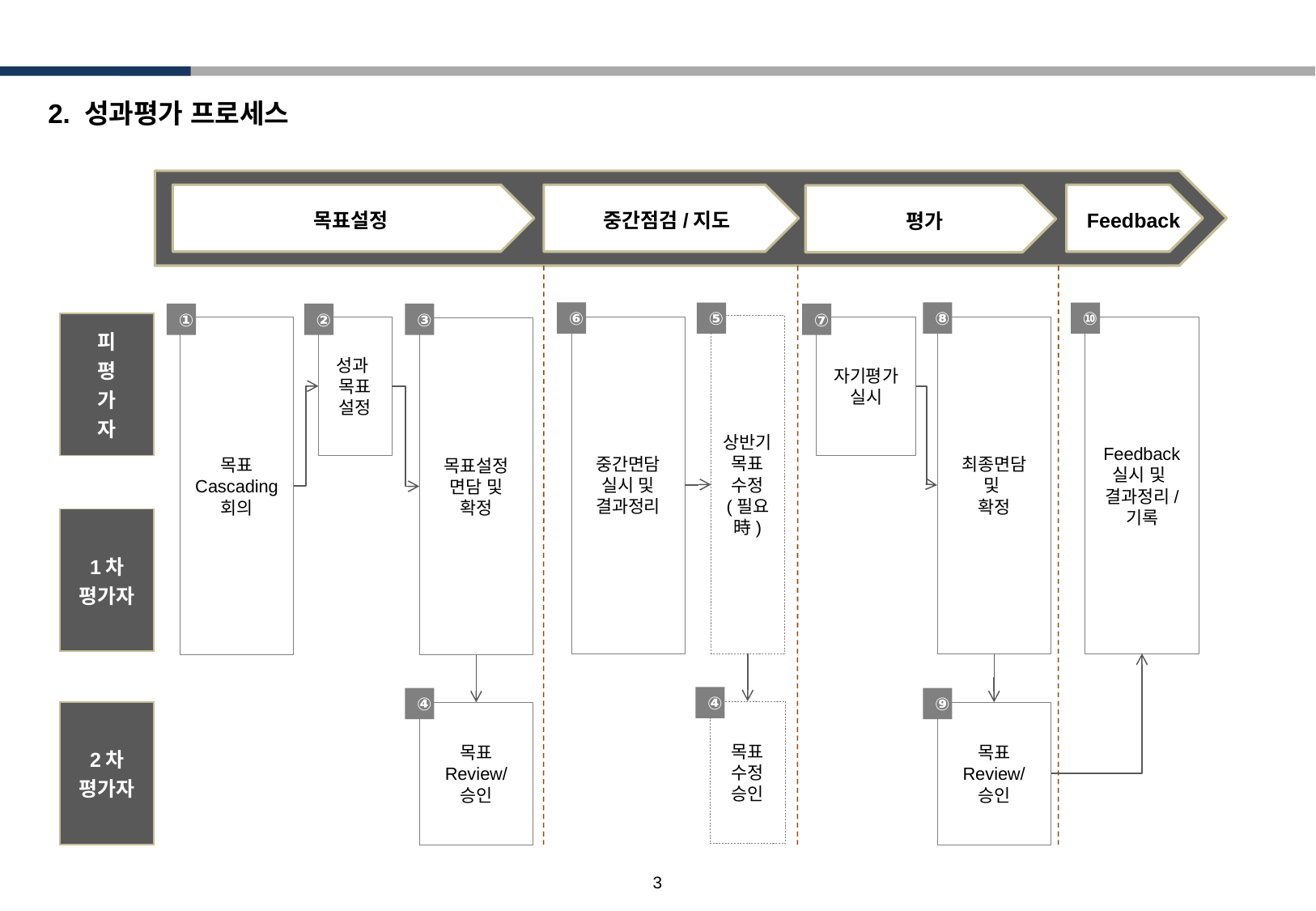

2. 성과평가 프로세스

목표설정

Feedback

평가
중간점검/지도
⑥
중간면담
실시 및
결과정리
⑧
최종면담
및
확정
⑤
⑩
Feedback
실시 및
결과정리/
기록
①
②
성과
목표
설정
③
⑦
자기평가
실시
| 피 평 가 자 |
| --- |
상반기
목표
수정
(필요
時)
목표
Cascading
회의
목표설정
면담 및
확정
| 1차 평가자 |
| --- |
④
⑨
④
목표
수정
승인
| 2차 평가자 |
| --- |
목표
Review/
승인
목표
Review/
승인
3